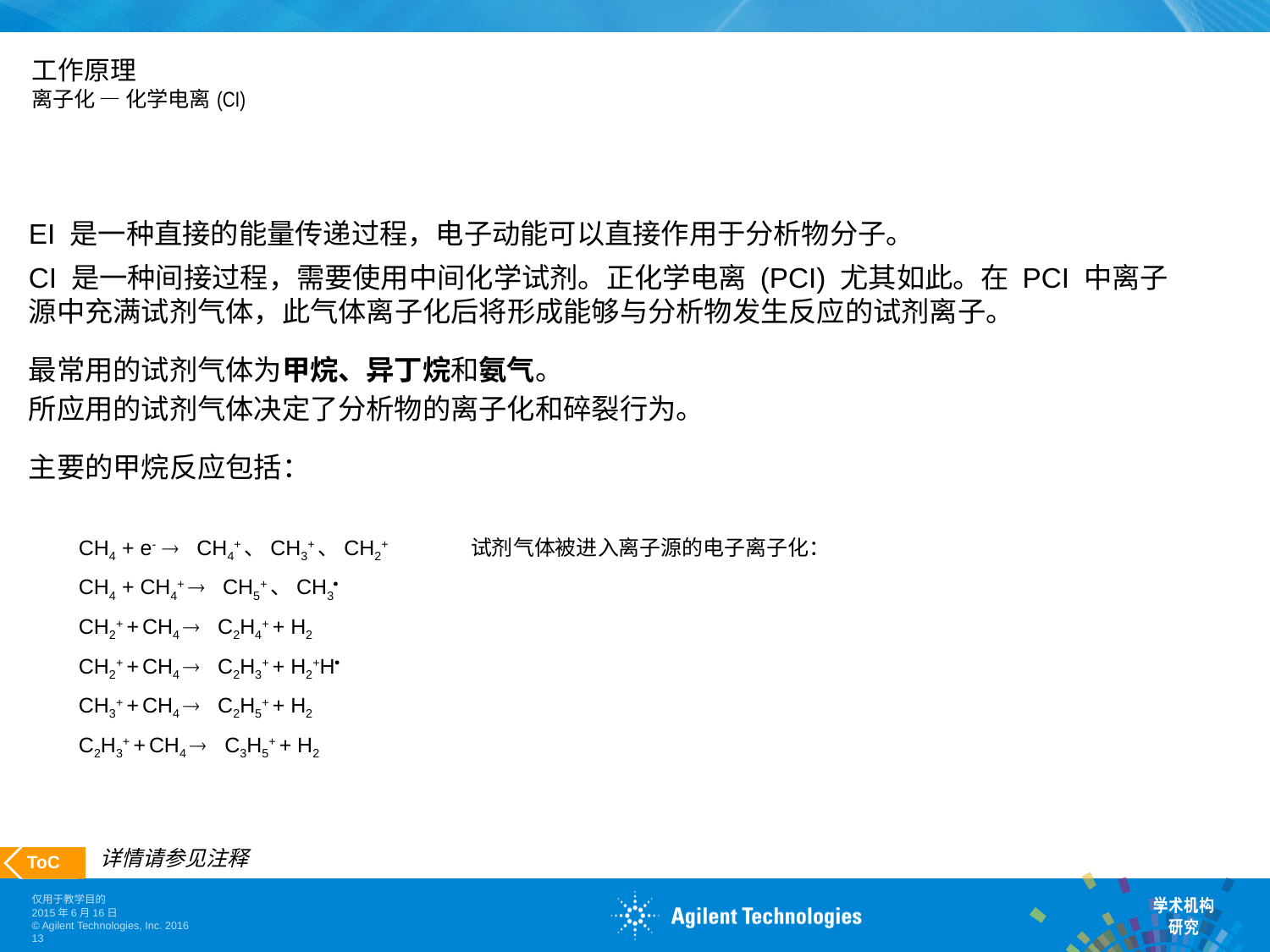

# 工作原理 离子化 — 化学电离 (CI)

EI 是一种直接的能量传递过程，电子动能可以直接作用于分析物分子。
CI 是一种间接过程，需要使用中间化学试剂。正化学电离 (PCI) 尤其如此。在 PCI 中离子源中充满试剂气体，此气体离子化后将形成能够与分析物发生反应的试剂离子。
最常用的试剂气体为甲烷、异丁烷和氨气。
所应用的试剂气体决定了分析物的离子化和碎裂行为。
主要的甲烷反应包括：

CH4 + e- →   CH4+、CH3+、CH2+	 试剂气体被进入离子源的电子离子化：
CH4 + CH4+ →   CH5+、CH3•
CH2+ + CH4 →   C2H4+ + H2
CH2+ + CH4 →   C2H3+ + H2+H•
CH3+ + CH4 →   C2H5+ + H2
C2H3+ + CH4 →   C3H5+ + H2
详情请参见注释
 ToC